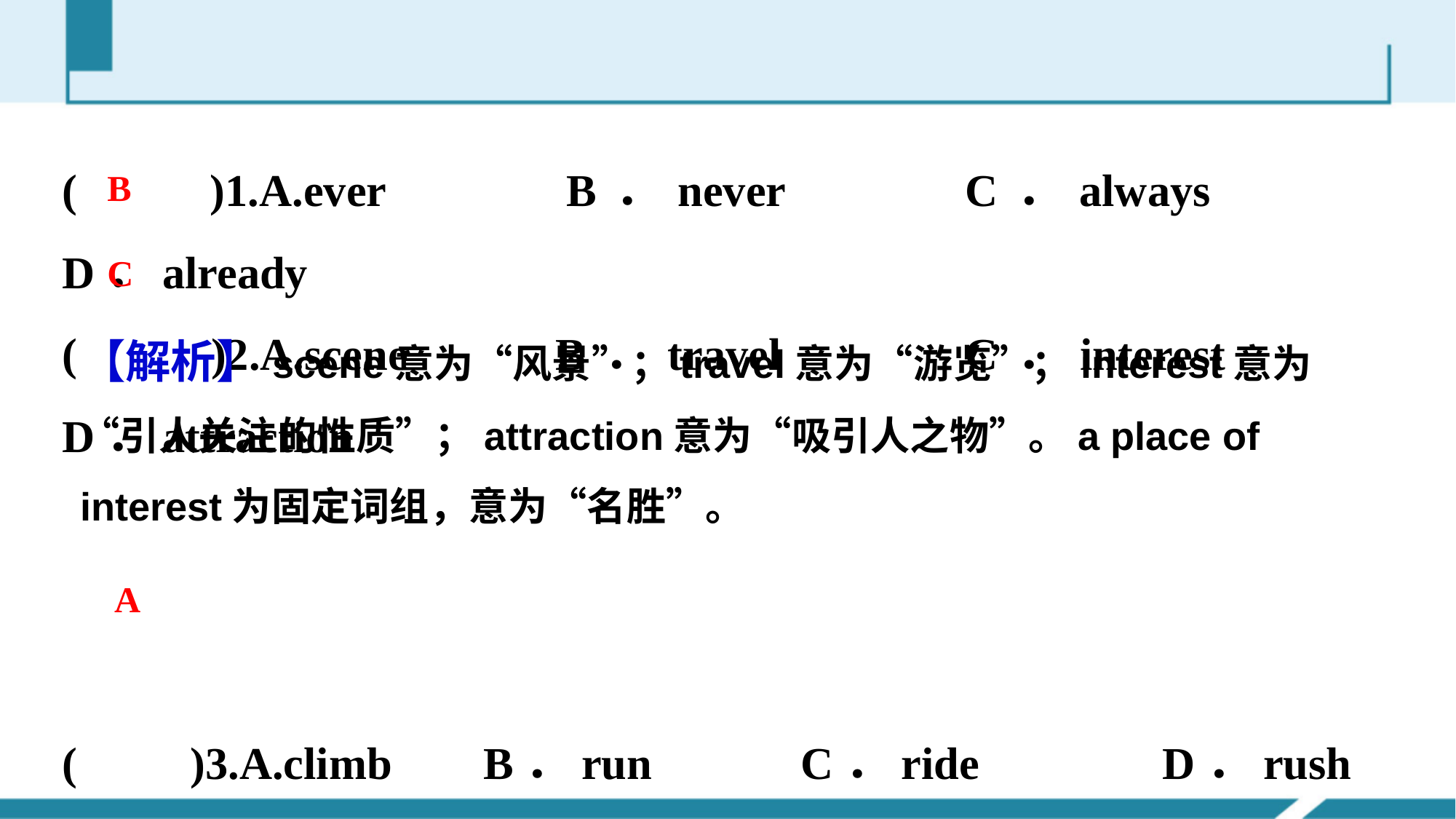

(　　)1.A.ever          B．never          C．always           D．already
(　　)2.A.scene        B．travel          C．interest          D．attraction

(　　)3.A.climb        B．run             C．ride                D．rush
B
C
【解析】scene意为“风景”；travel意为“游览”；interest意为“引人关注的性质”；attraction意为“吸引人之物”。a place of interest为固定词组，意为“名胜”。
A